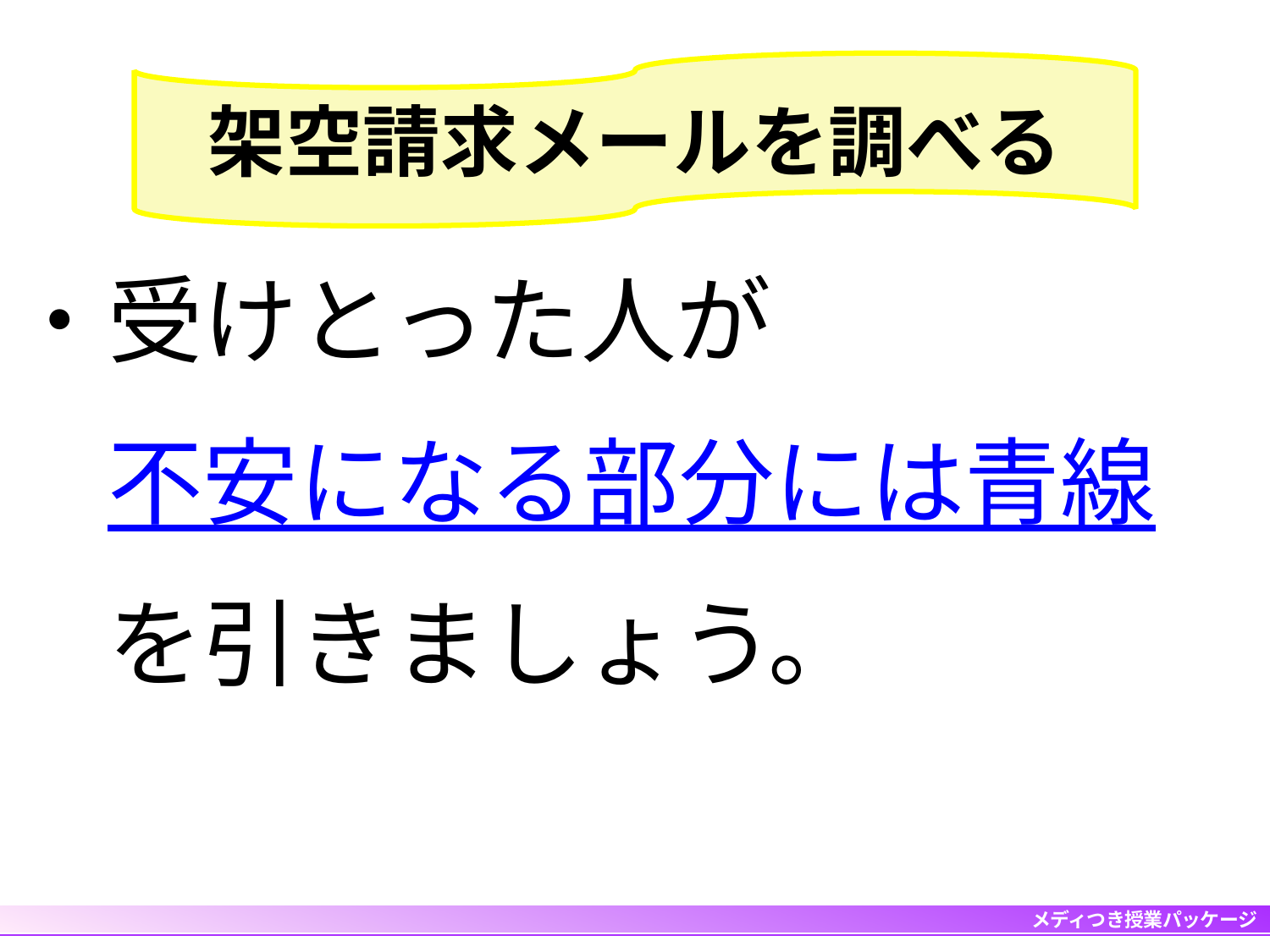

架空請求メールを調べる
・受けとった人が
　不安になる部分には青線
　を引きましょう。